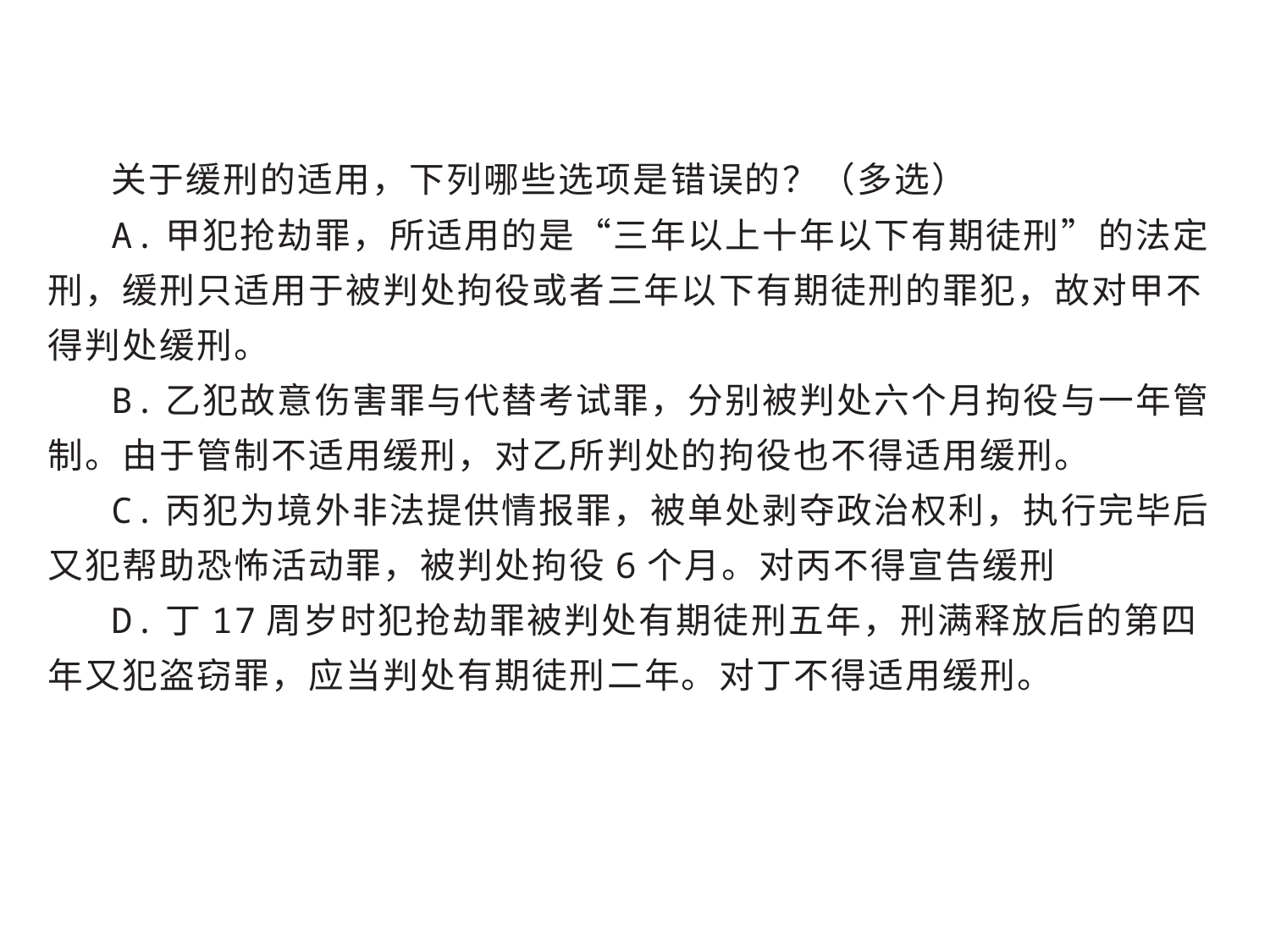

关于缓刑的适用，下列哪些选项是错误的？（多选）
A.甲犯抢劫罪，所适用的是“三年以上十年以下有期徒刑”的法定刑，缓刑只适用于被判处拘役或者三年以下有期徒刑的罪犯，故对甲不得判处缓刑。
B.乙犯故意伤害罪与代替考试罪，分别被判处六个月拘役与一年管制。由于管制不适用缓刑，对乙所判处的拘役也不得适用缓刑。
C.丙犯为境外非法提供情报罪，被单处剥夺政治权利，执行完毕后又犯帮助恐怖活动罪，被判处拘役6个月。对丙不得宣告缓刑
D.丁17周岁时犯抢劫罪被判处有期徒刑五年，刑满释放后的第四年又犯盗窃罪，应当判处有期徒刑二年。对丁不得适用缓刑。